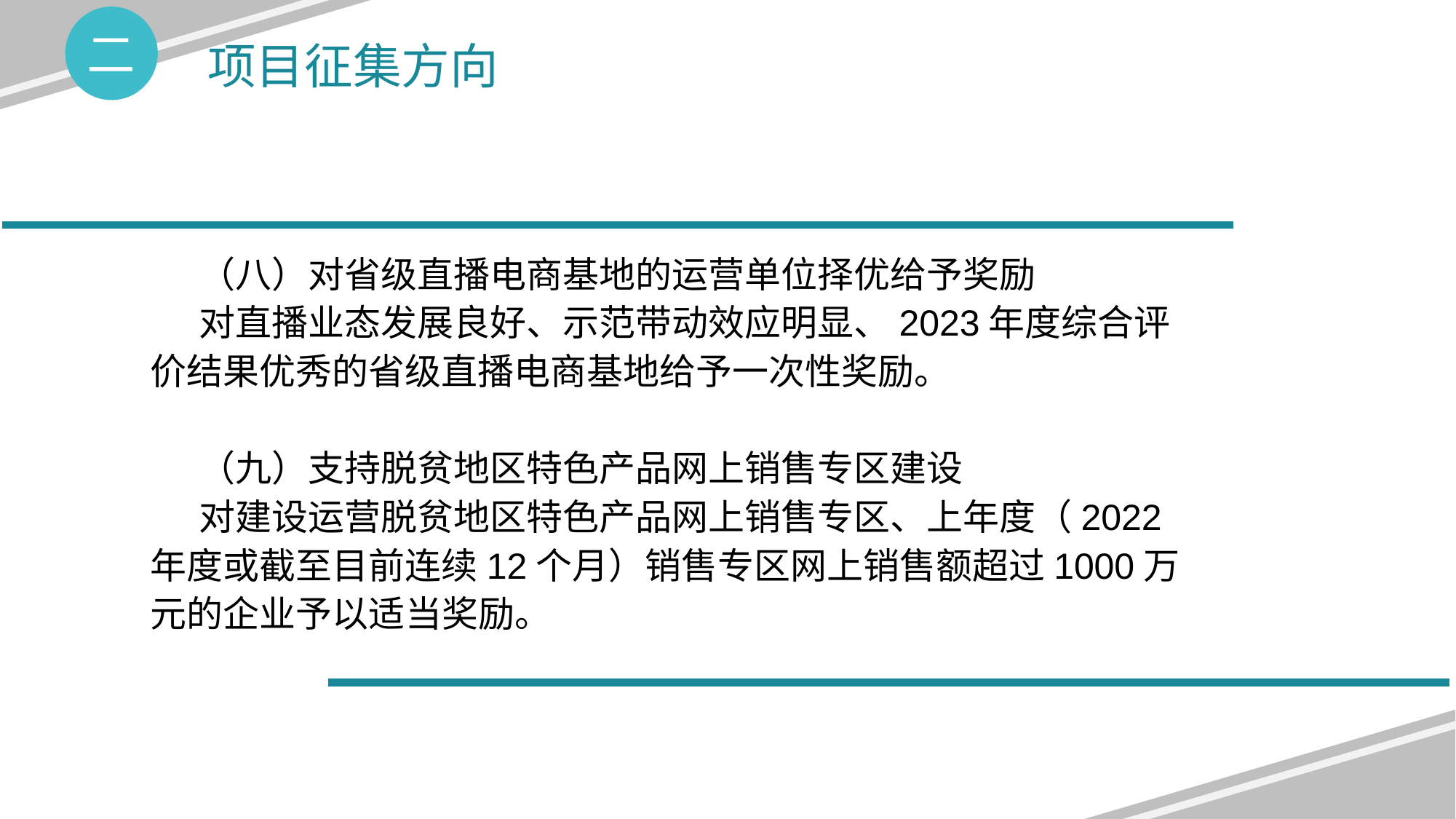

二
项目征集方向
（八）对省级直播电商基地的运营单位择优给予奖励
对直播业态发展良好、示范带动效应明显、2023年度综合评价结果优秀的省级直播电商基地给予一次性奖励。

（九）支持脱贫地区特色产品网上销售专区建设
对建设运营脱贫地区特色产品网上销售专区、上年度（2022年度或截至目前连续12个月）销售专区网上销售额超过1000万元的企业予以适当奖励。